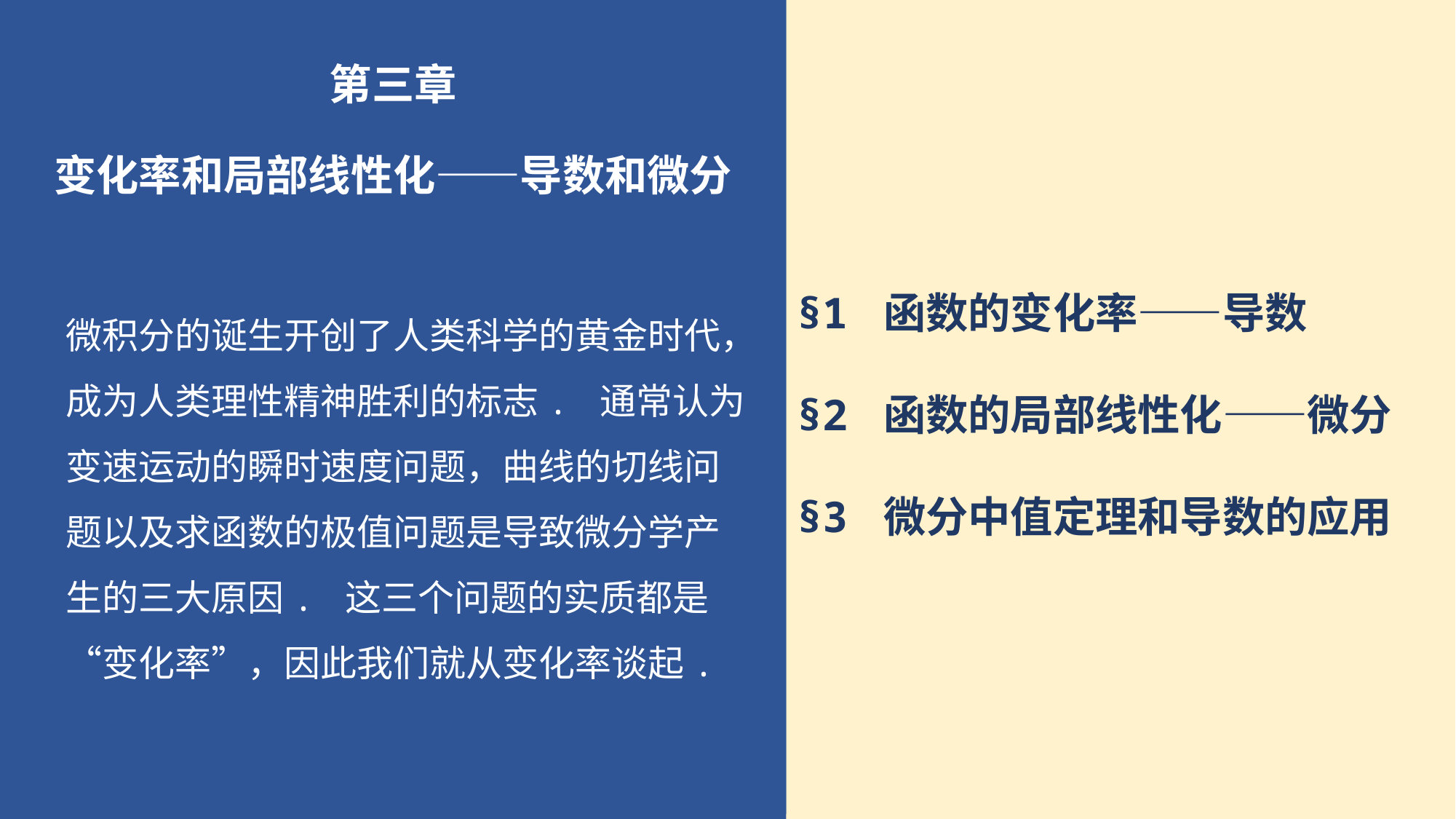

第三章
变化率和局部线性化——导数和微分
§1 函数的变化率——导数
§2 函数的局部线性化——微分
§3 微分中值定理和导数的应用
微积分的诞生开创了人类科学的黄金时代，成为人类理性精神胜利的标志. 通常认为变速运动的瞬时速度问题，曲线的切线问题以及求函数的极值问题是导致微分学产生的三大原因. 这三个问题的实质都是“变化率”，因此我们就从变化率谈起.